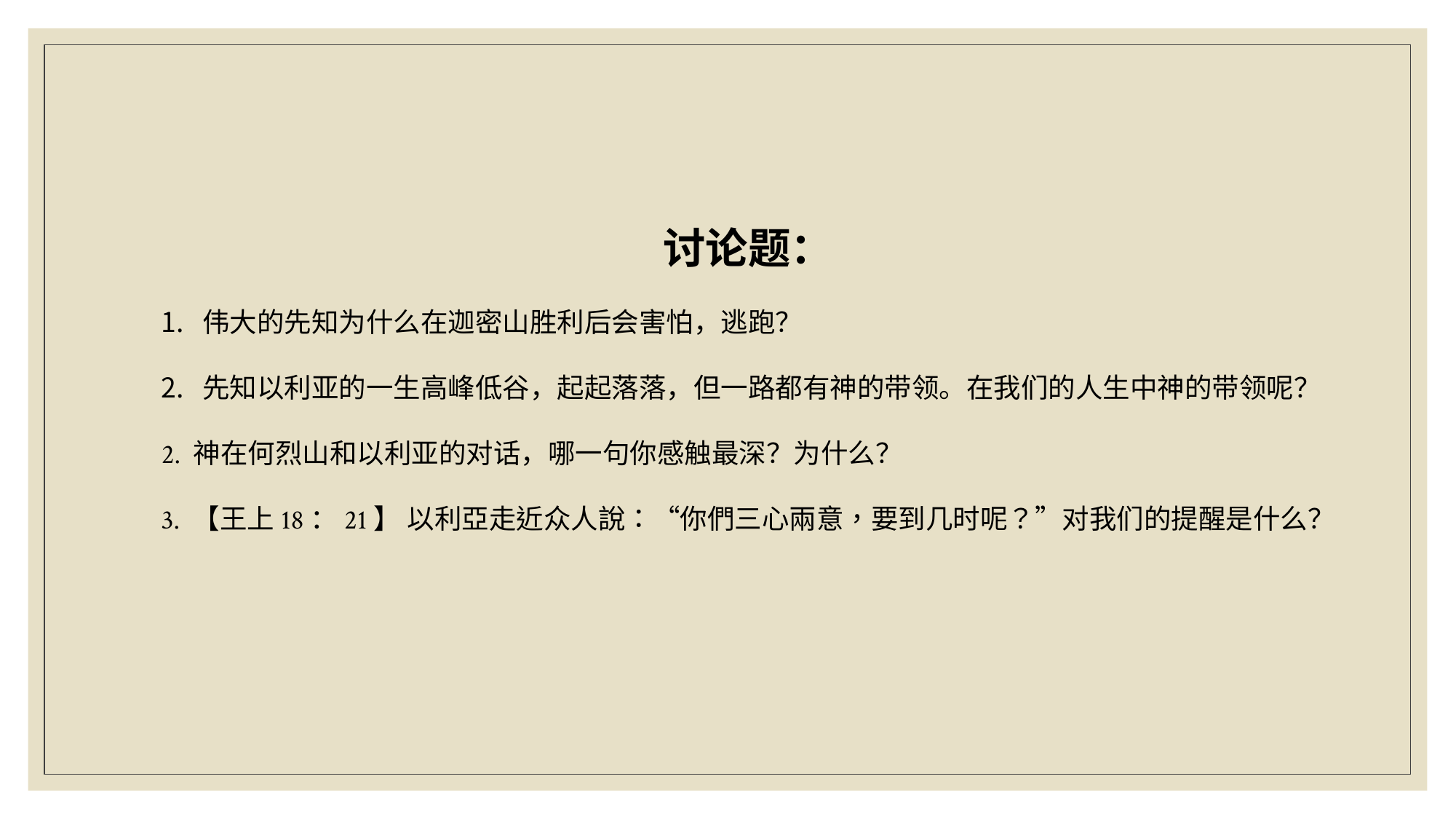

讨论题：

伟大的先知为什么在迦密山胜利后会害怕，逃跑？

先知以利亚的一生高峰低谷，起起落落，但一路都有神的带领。在我们的人生中神的带领呢？

2. 神在何烈山和以利亚的对话，哪一句你感触最深？为什么？

3. 【王上18：21】 以利亞走近众人說：“你們三心兩意，要到几时呢？”对我们的提醒是什么？